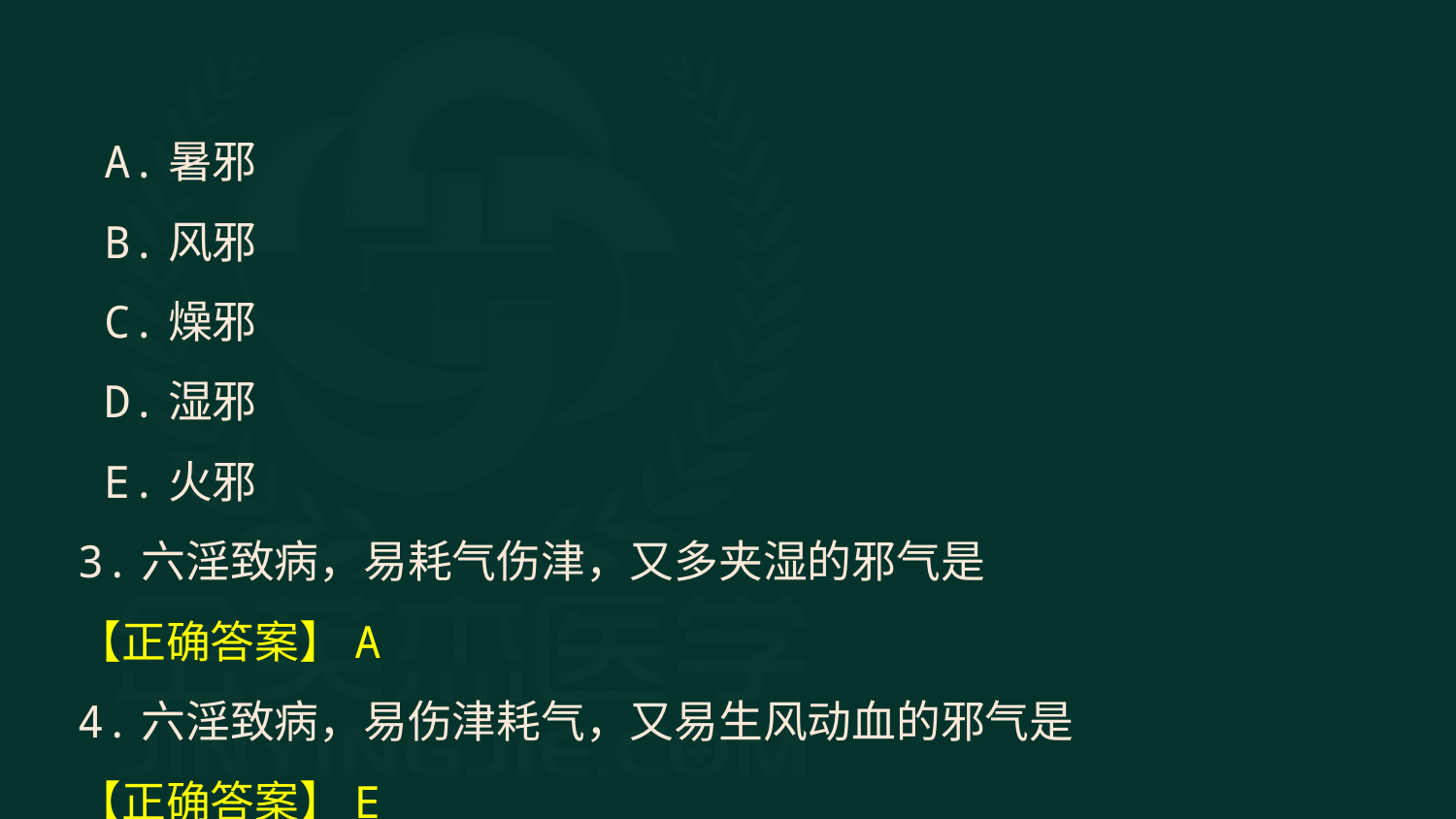

A.暑邪
 B.风邪
 C.燥邪
 D.湿邪
 E.火邪
3.六淫致病，易耗气伤津，又多夹湿的邪气是
【正确答案】A
4.六淫致病，易伤津耗气，又易生风动血的邪气是
【正确答案】E